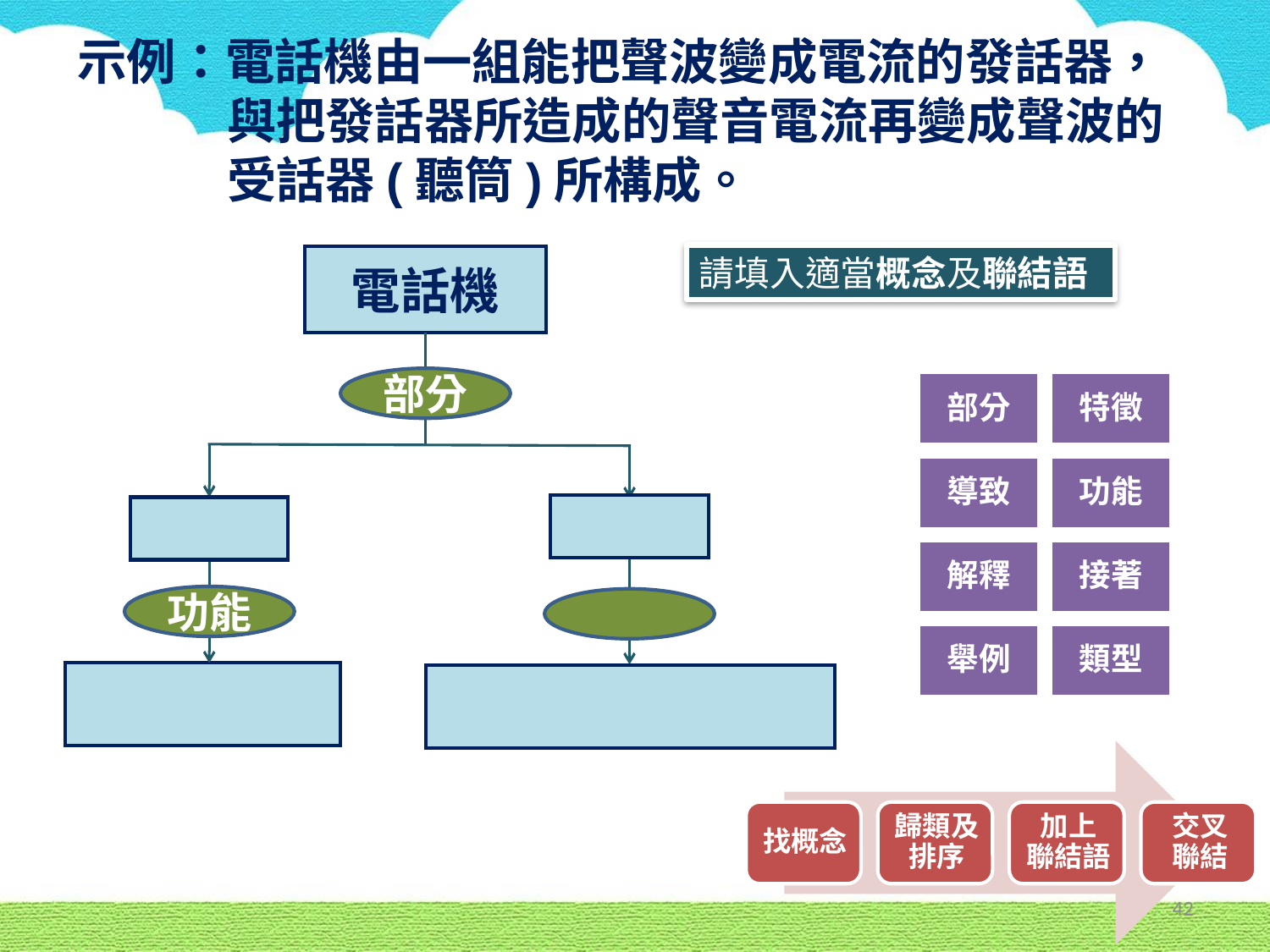

# 示例：電話機由一組能把聲波變成電流的發話器，	  與把發話器所造成的聲音電流再變成聲波的	  受話器(聽筒)所構成。
請填入適當概念及聯結語
電話機
部分
部分
特徵
導致
功能
解釋
接著
舉例
類型

功能

找概念
歸類及排序
加上 聯結語
交叉 聯結
42